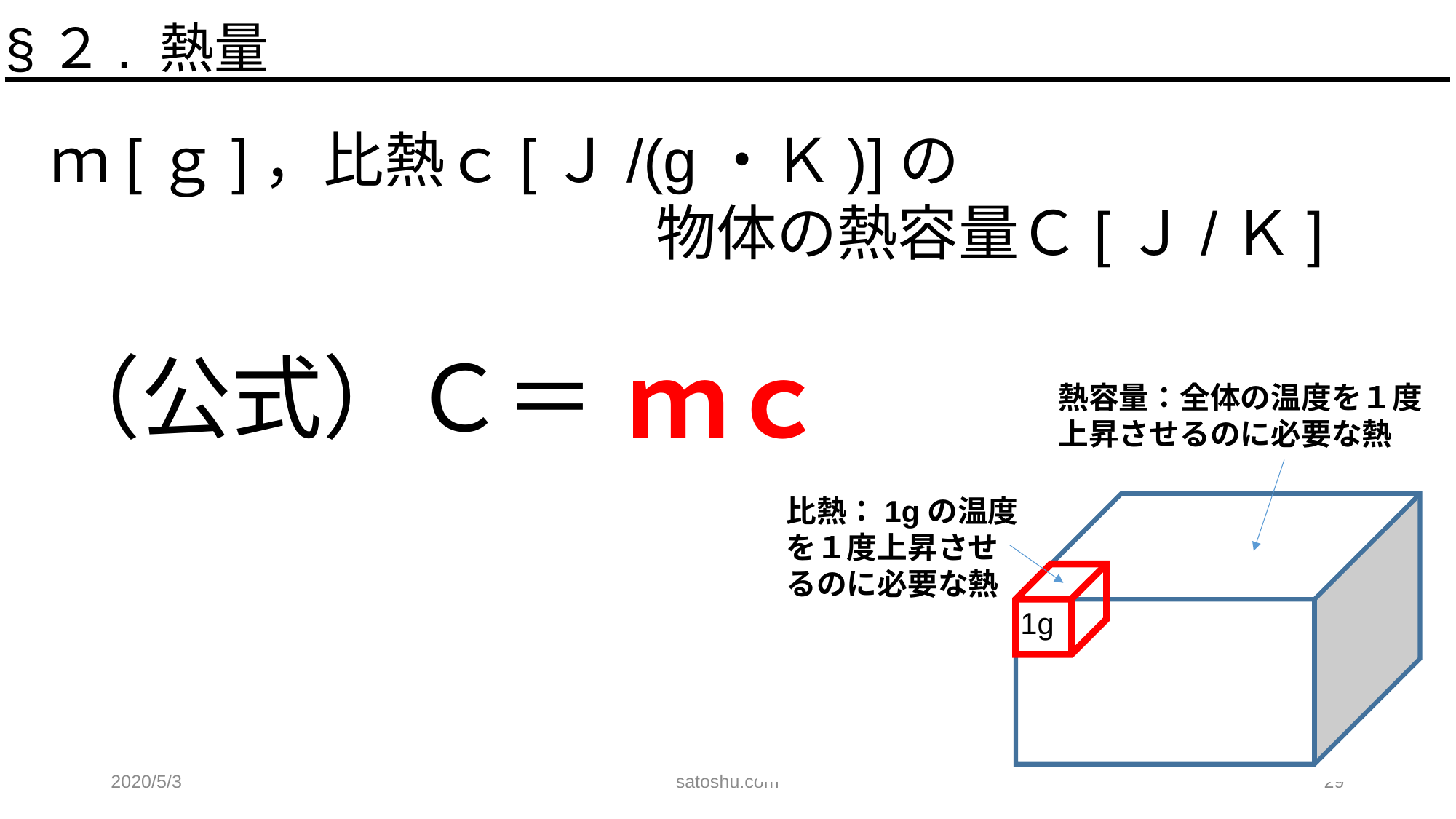

§２. 熱量
ｍ[ｇ]，比熱ｃ[Ｊ/(g・Ｋ)]の
　　　　　　　　　　物体の熱容量Ｃ[Ｊ/Ｋ]

（公式）Ｃ＝

熱容量：全体の温度を１度上昇させるのに必要な熱
比熱：1gの温度を１度上昇させるのに必要な熱

1g
ｍｃ
2020/5/3
satoshu.com
29